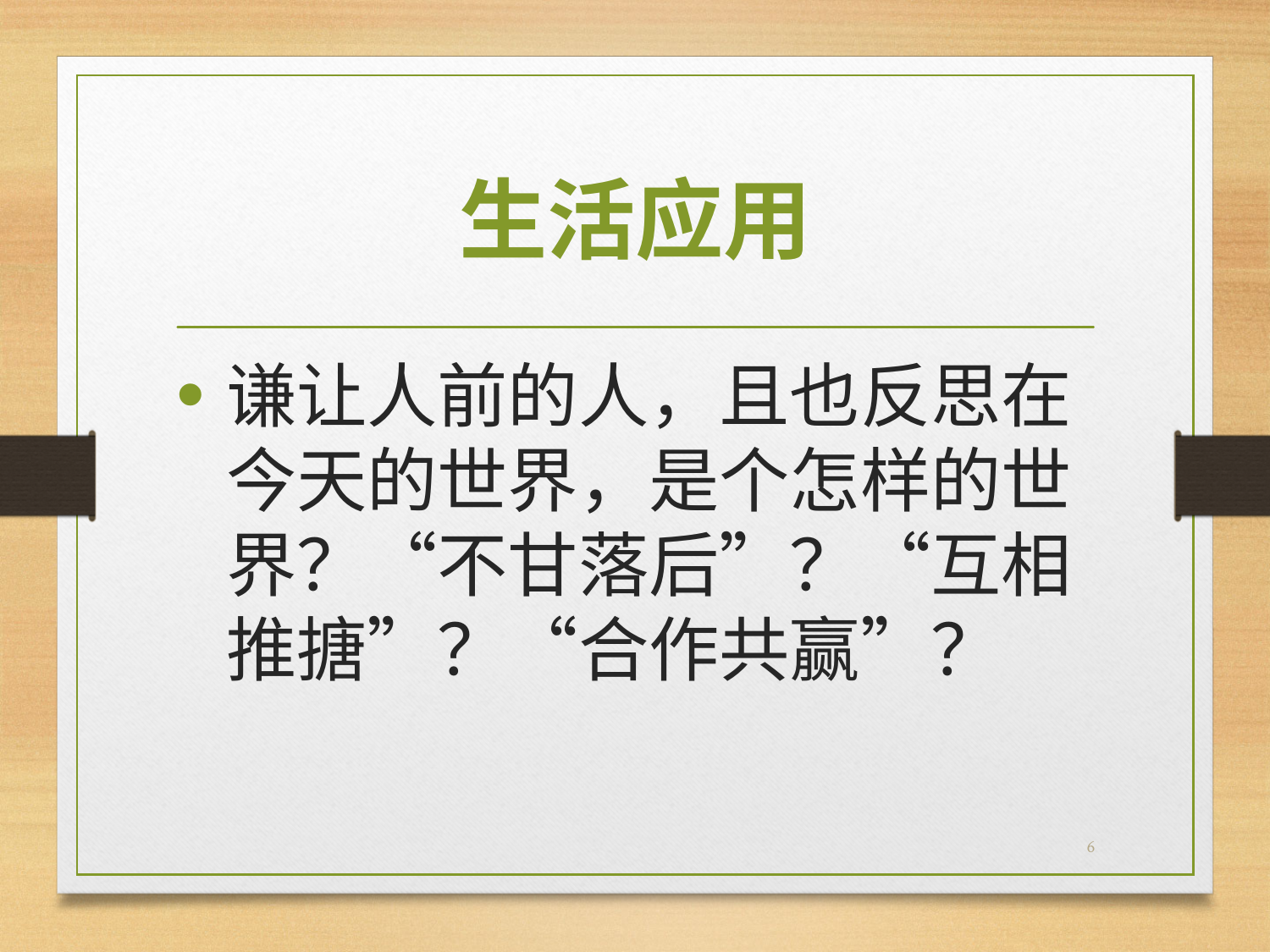

# 生活应用
谦让人前的人，且也反思在今天的世界，是个怎样的世界？“不甘落后”？“互相推搪”？“合作共赢”？
6